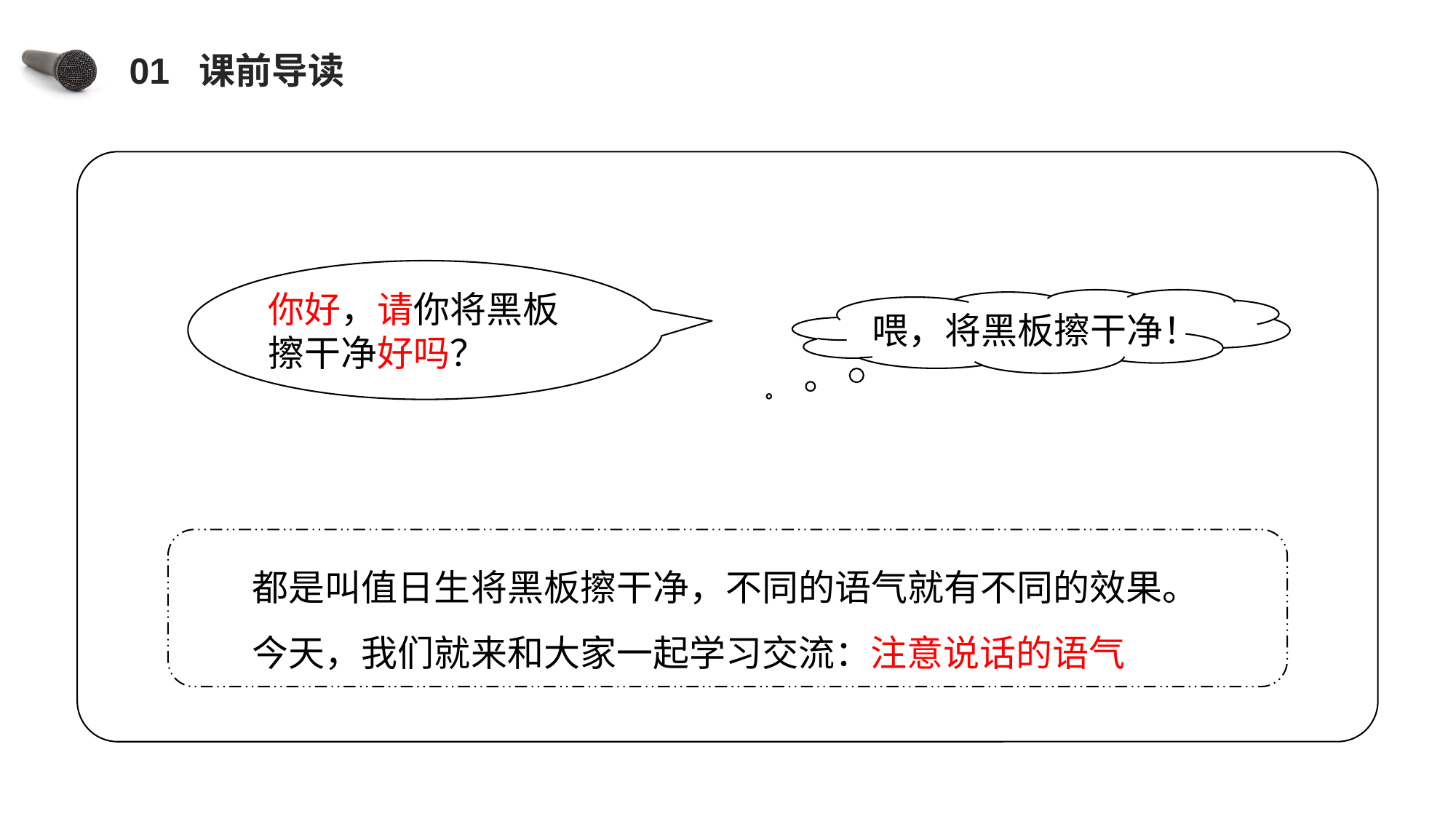

01  课前导读
你好，请你将黑板擦干净好吗？
喂，将黑板擦干净！
       都是叫值日生将黑板擦干净，不同的语气就有不同的效果。
       今天，我们就来和大家一起学习交流：注意说话的语气